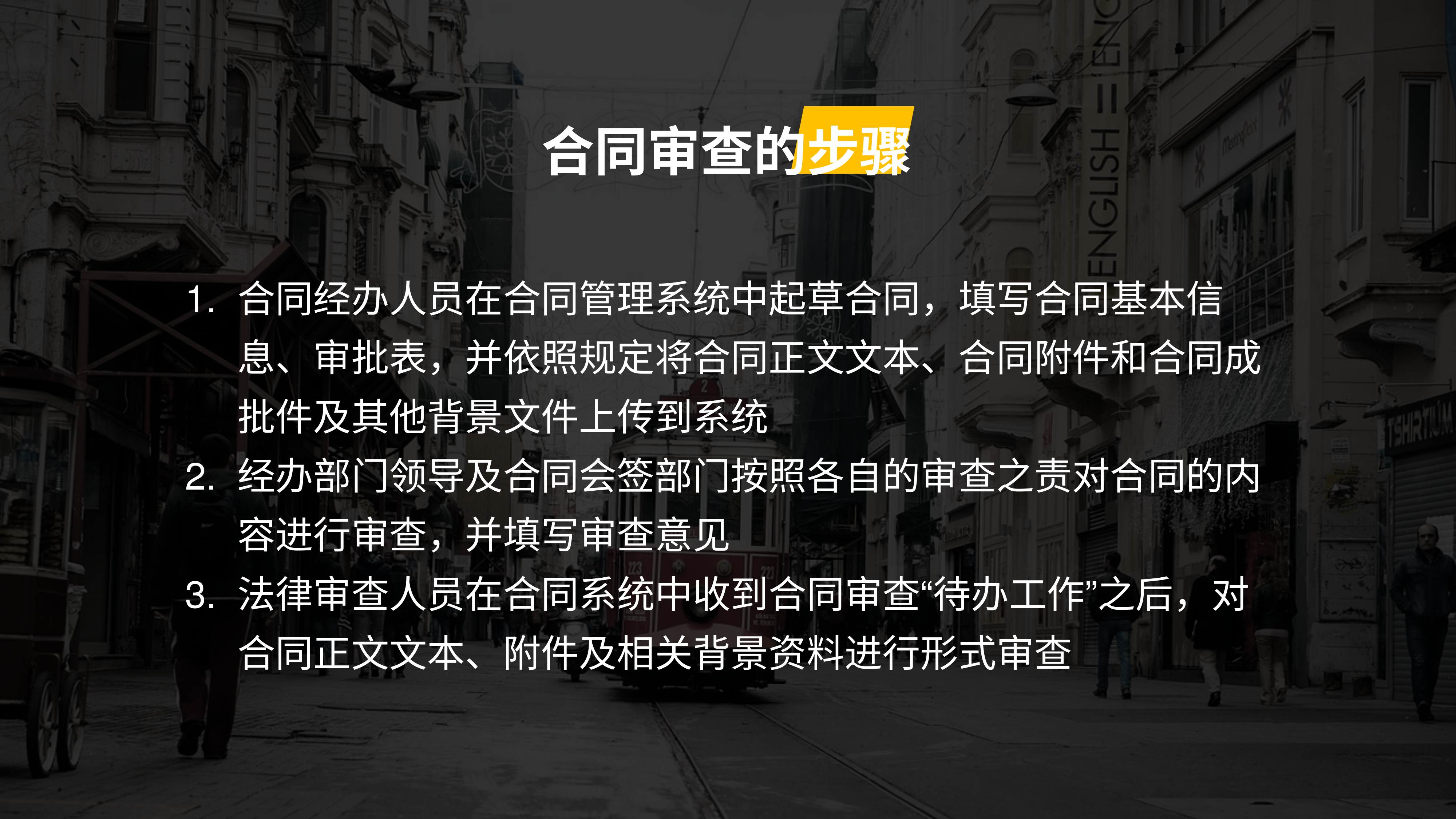

合同审查的步骤

合同经办人员在合同管理系统中起草合同，填写合同基本信息、审批表，并依照规定将合同正文文本、合同附件和合同成批件及其他背景文件上传到系统
经办部门领导及合同会签部门按照各自的审查之责对合同的内容进行审查，并填写审查意见
法律审查人员在合同系统中收到合同审查“待办工作”之后，对合同正文文本、附件及相关背景资料进行形式审查